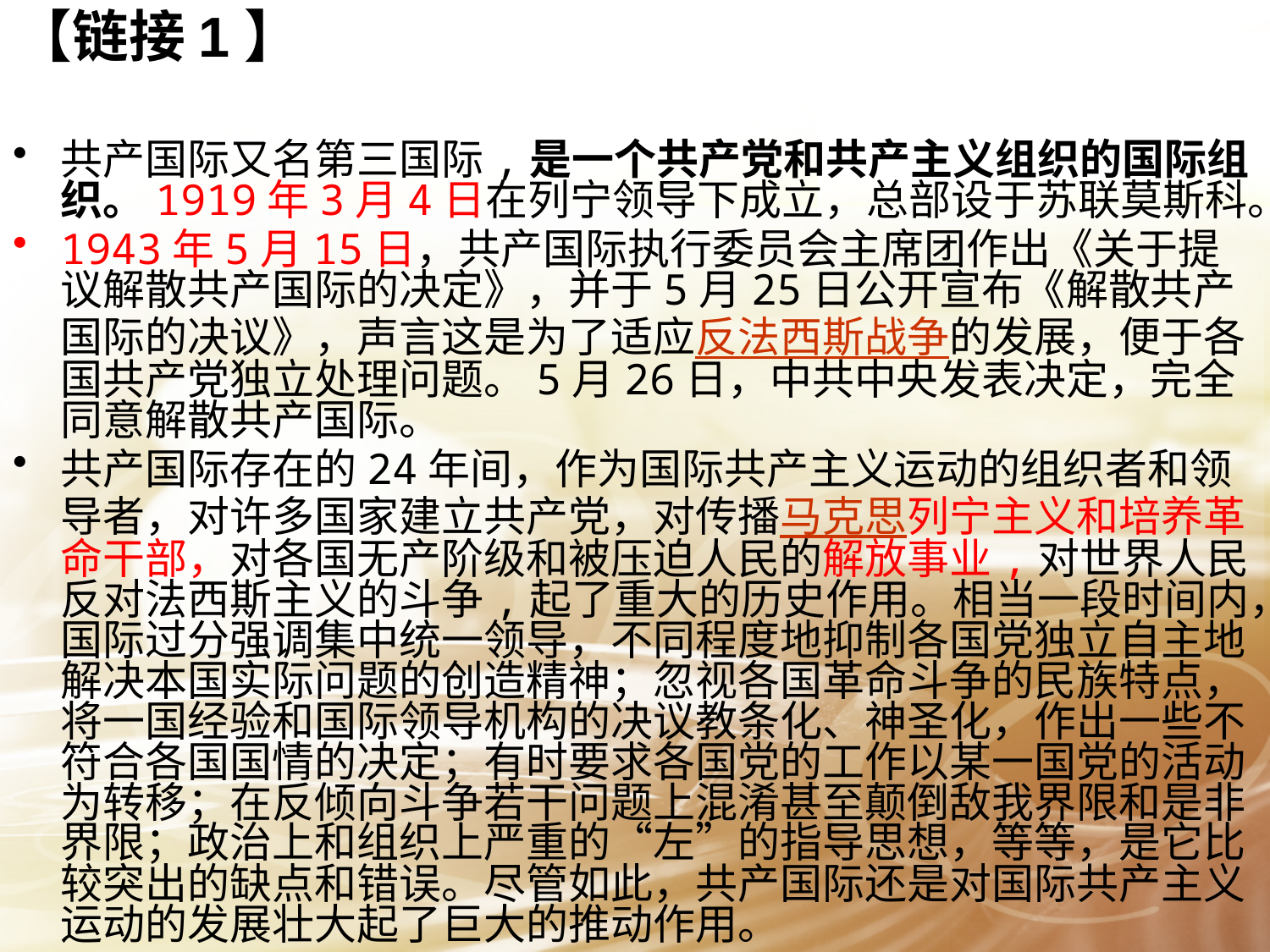

# 【链接1】共产国际
共产国际又名第三国际,是一个共产党和共产主义组织的国际组织。1919年3月4日在列宁领导下成立，总部设于苏联莫斯科。
1943年5月15日，共产国际执行委员会主席团作出《关于提议解散共产国际的决定》，并于5月25日公开宣布《解散共产国际的决议》，声言这是为了适应反法西斯战争的发展，便于各国共产党独立处理问题。5月26日，中共中央发表决定，完全同意解散共产国际。
共产国际存在的24年间，作为国际共产主义运动的组织者和领导者，对许多国家建立共产党，对传播马克思列宁主义和培养革命干部，对各国无产阶级和被压迫人民的解放事业,对世界人民反对法西斯主义的斗争,起了重大的历史作用。相当一段时间内，国际过分强调集中统一领导，不同程度地抑制各国党独立自主地解决本国实际问题的创造精神；忽视各国革命斗争的民族特点，将一国经验和国际领导机构的决议教条化、神圣化，作出一些不符合各国国情的决定；有时要求各国党的工作以某一国党的活动为转移；在反倾向斗争若干问题上混淆甚至颠倒敌我界限和是非界限；政治上和组织上严重的“左”的指导思想，等等，是它比较突出的缺点和错误。尽管如此，共产国际还是对国际共产主义运动的发展壮大起了巨大的推动作用。